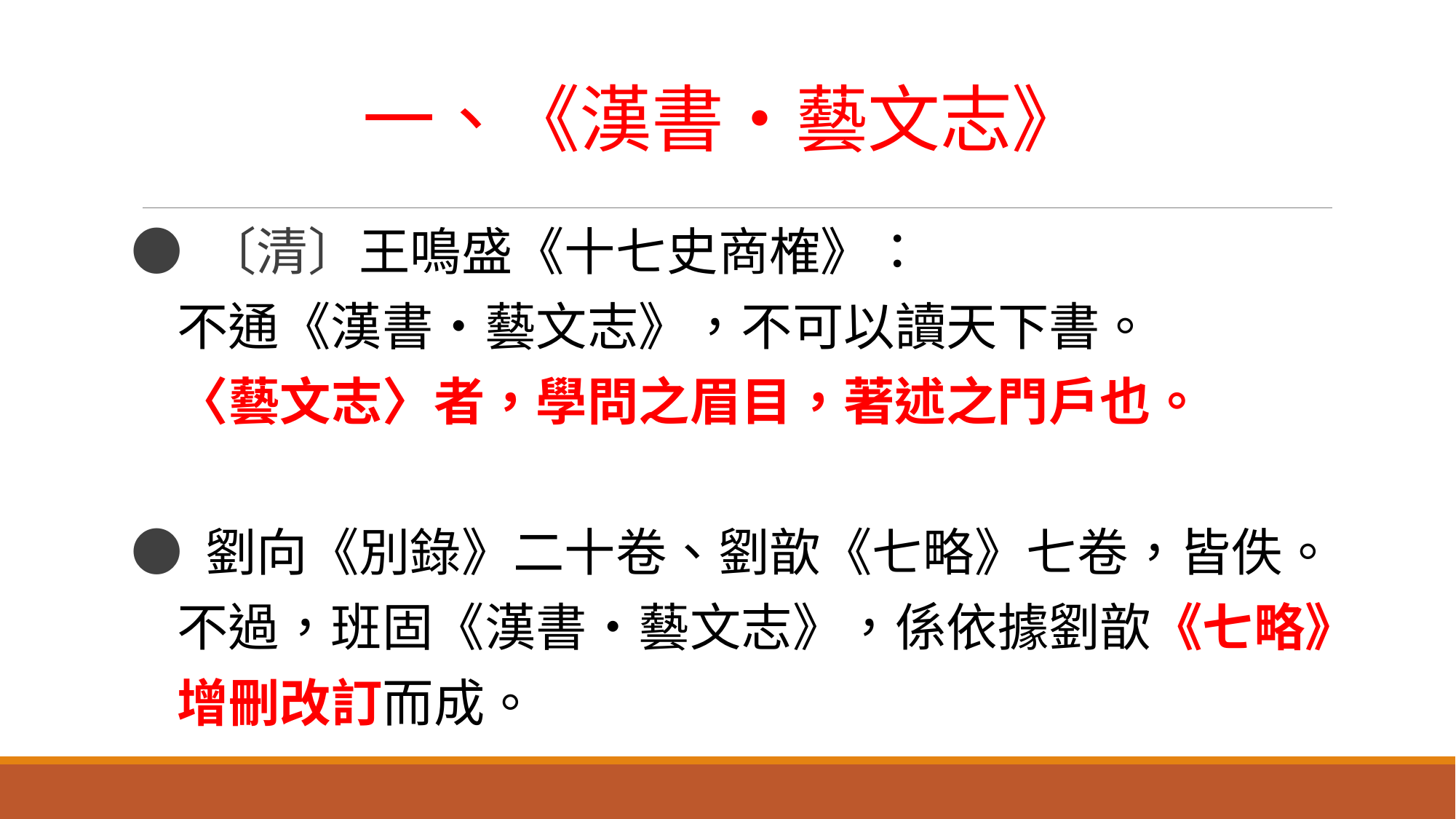

# 一、《漢書‧藝文志》
● 〔清〕王鳴盛《十七史商榷》：
   不通《漢書‧藝文志》，不可以讀天下書。
   〈藝文志〉者，學問之眉目，著述之門戶也。

● 劉向《別錄》二十卷、劉歆《七略》七卷，皆佚。
   不過，班固《漢書‧藝文志》，係依據劉歆《七略》
   增刪改訂而成。